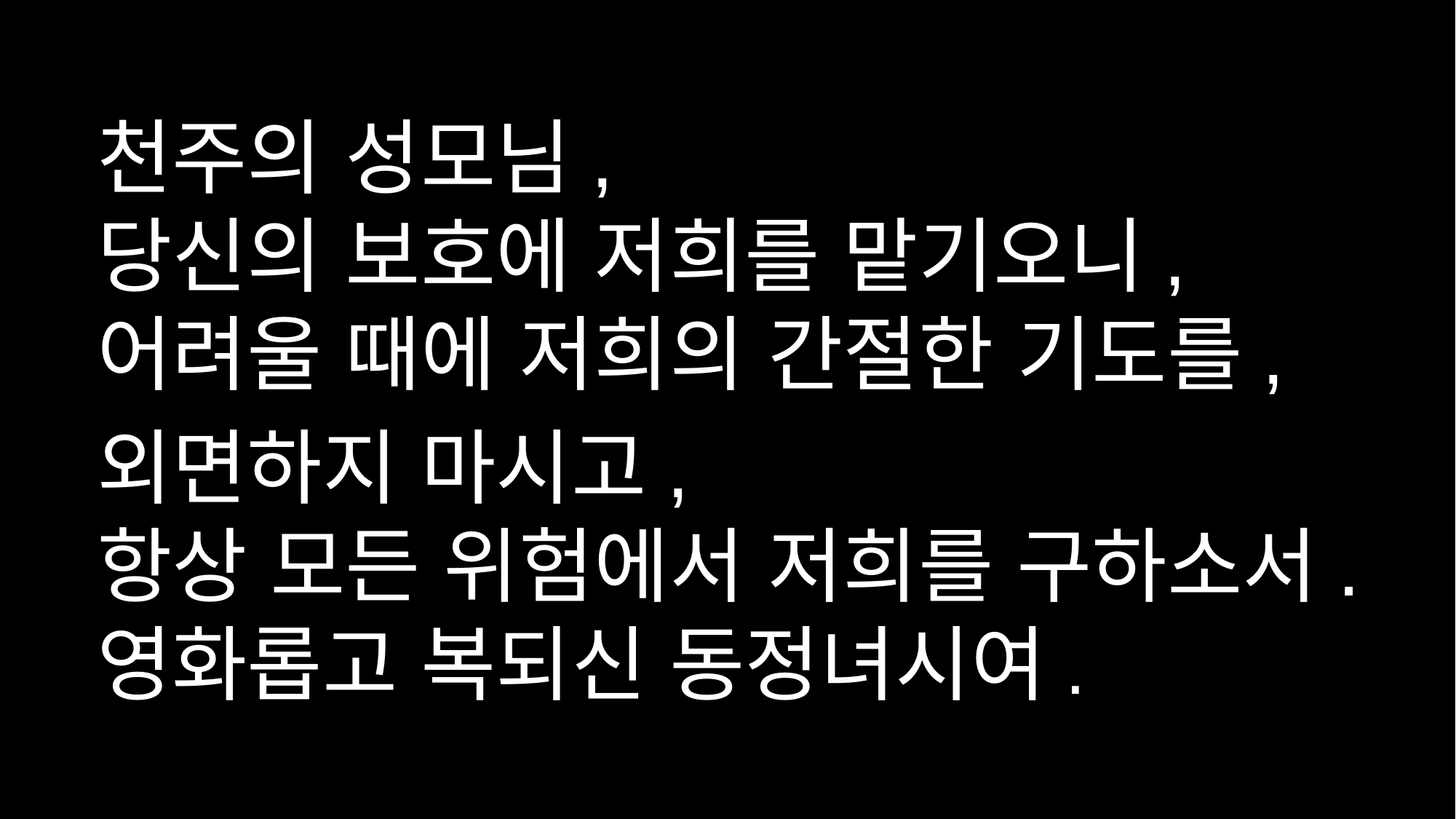

천주의 성모님,
당신의 보호에 저희를 맡기오니,
어려울 때에 저희의 간절한 기도를,
외면하지 마시고,
항상 모든 위험에서 저희를 구하소서.
영화롭고 복되신 동정녀시여.